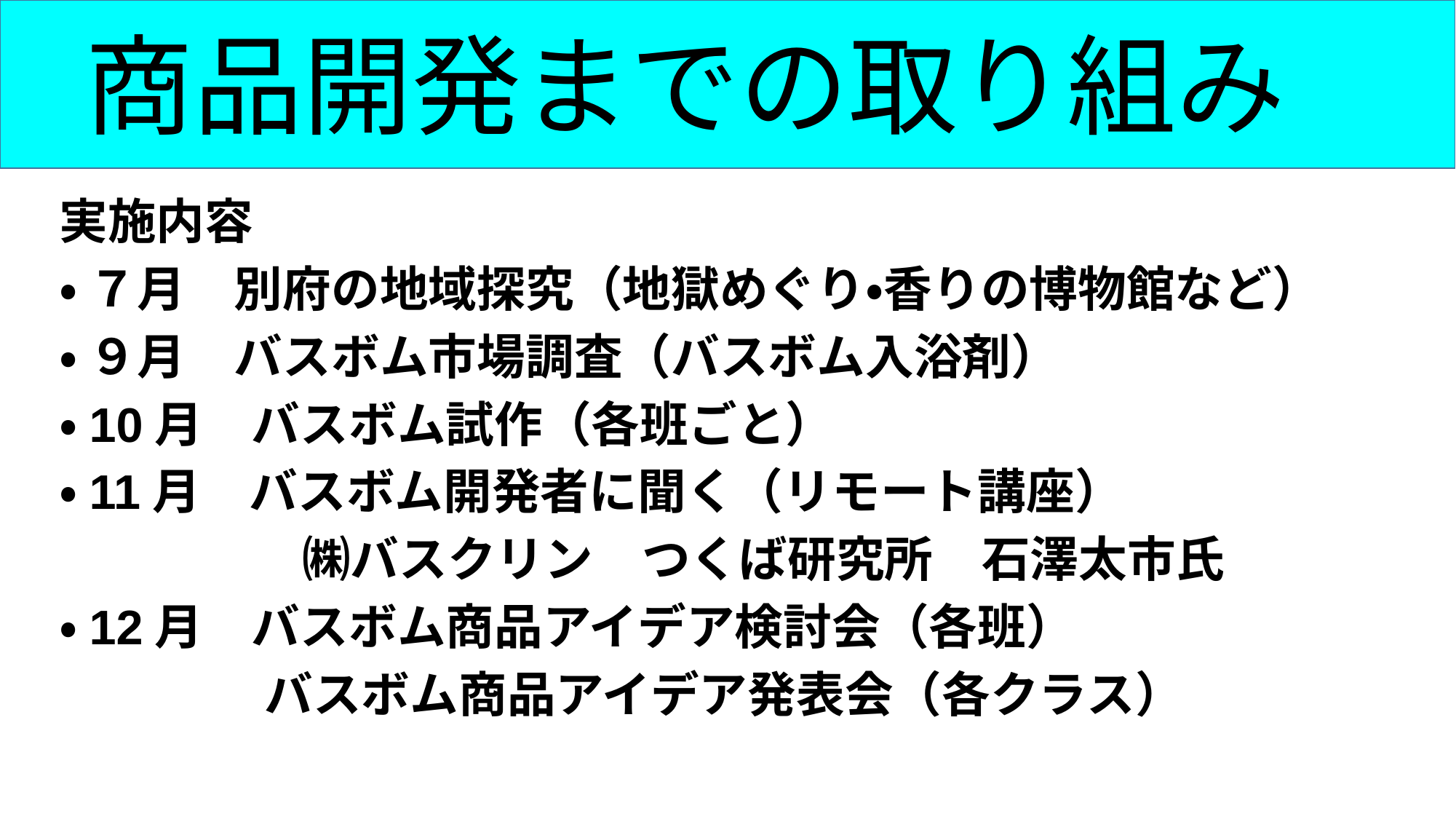

# 商品開発までの取り組み
実施内容
・ ７月　別府の地域探究（地獄めぐり・香りの博物館など）
・ ９月　バスボム市場調査（バスボム入浴剤）
・10月　バスボム試作（各班ごと）
・11月　バスボム開発者に聞く（リモート講座）
　　　　　㈱バスクリン　つくば研究所　石澤太市氏
・12月　バスボム商品アイデア検討会（各班）
　　　　 バスボム商品アイデア発表会（各クラス）